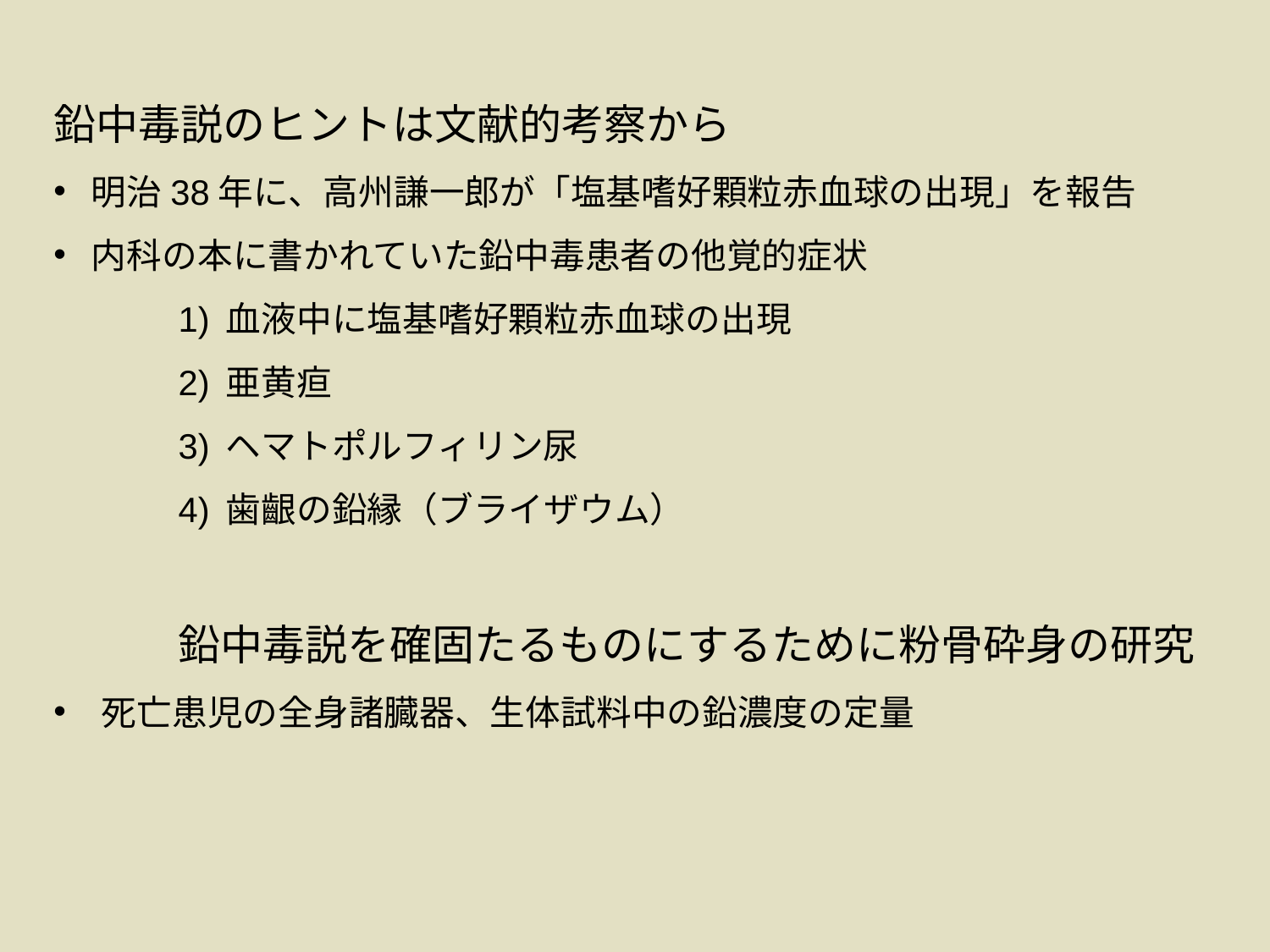

鉛中毒説のヒントは文献的考察から
明治38年に、高州謙一郎が「塩基嗜好顆粒赤血球の出現」を報告
内科の本に書かれていた鉛中毒患者の他覚的症状
血液中に塩基嗜好顆粒赤血球の出現
亜黄疸
ヘマトポルフィリン尿
歯齦の鉛縁（ブライザウム）

鉛中毒説を確固たるものにするために粉骨砕身の研究
死亡患児の全身諸臓器、生体試料中の鉛濃度の定量